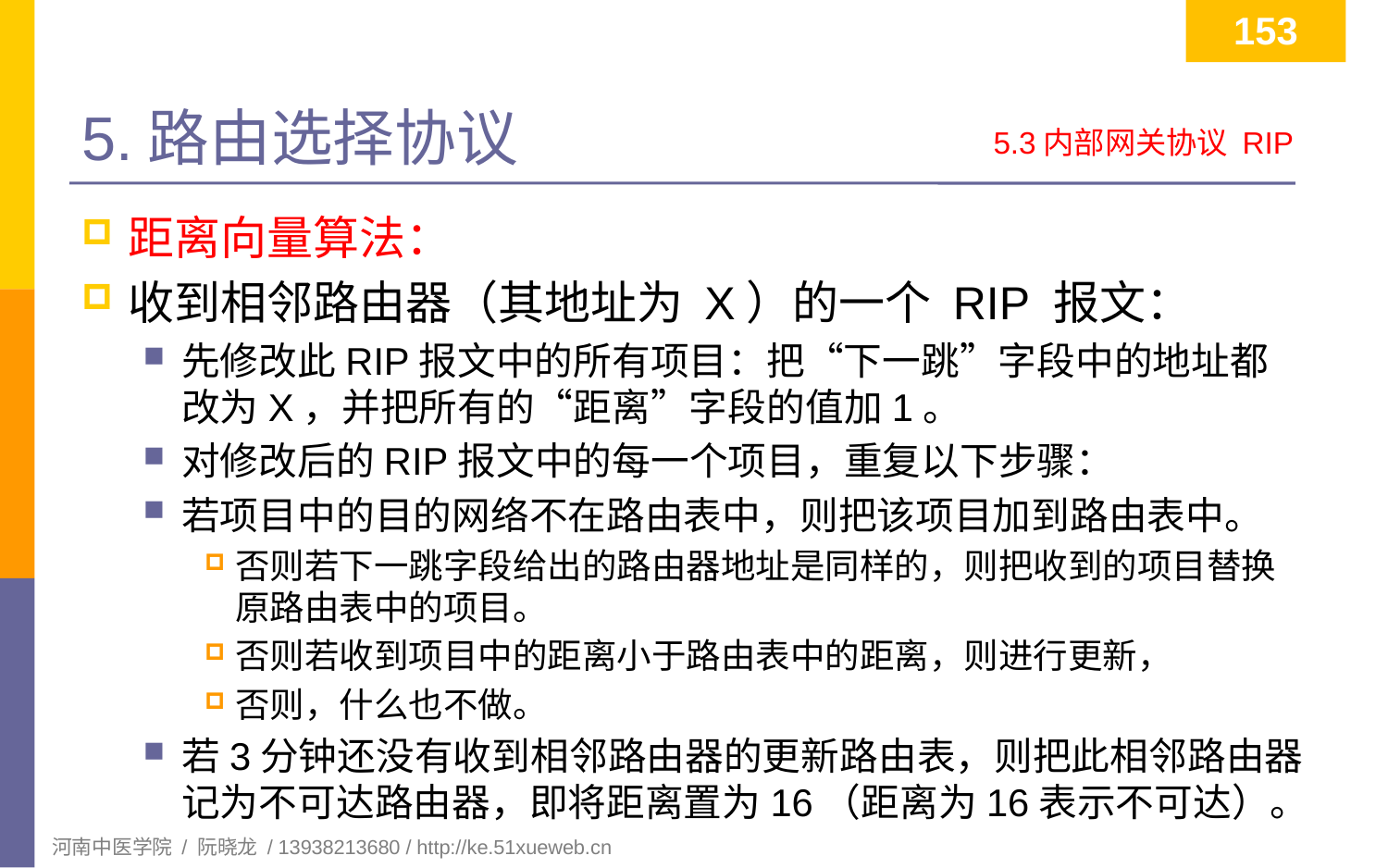

153
# 5.路由选择协议
5.3内部网关协议 RIP
距离向量算法：
收到相邻路由器（其地址为 X）的一个 RIP 报文：
先修改此RIP报文中的所有项目：把“下一跳”字段中的地址都改为X，并把所有的“距离”字段的值加1。
对修改后的RIP报文中的每一个项目，重复以下步骤：
若项目中的目的网络不在路由表中，则把该项目加到路由表中。
否则若下一跳字段给出的路由器地址是同样的，则把收到的项目替换原路由表中的项目。
否则若收到项目中的距离小于路由表中的距离，则进行更新，
否则，什么也不做。
若3分钟还没有收到相邻路由器的更新路由表，则把此相邻路由器记为不可达路由器，即将距离置为16（距离为16表示不可达）。